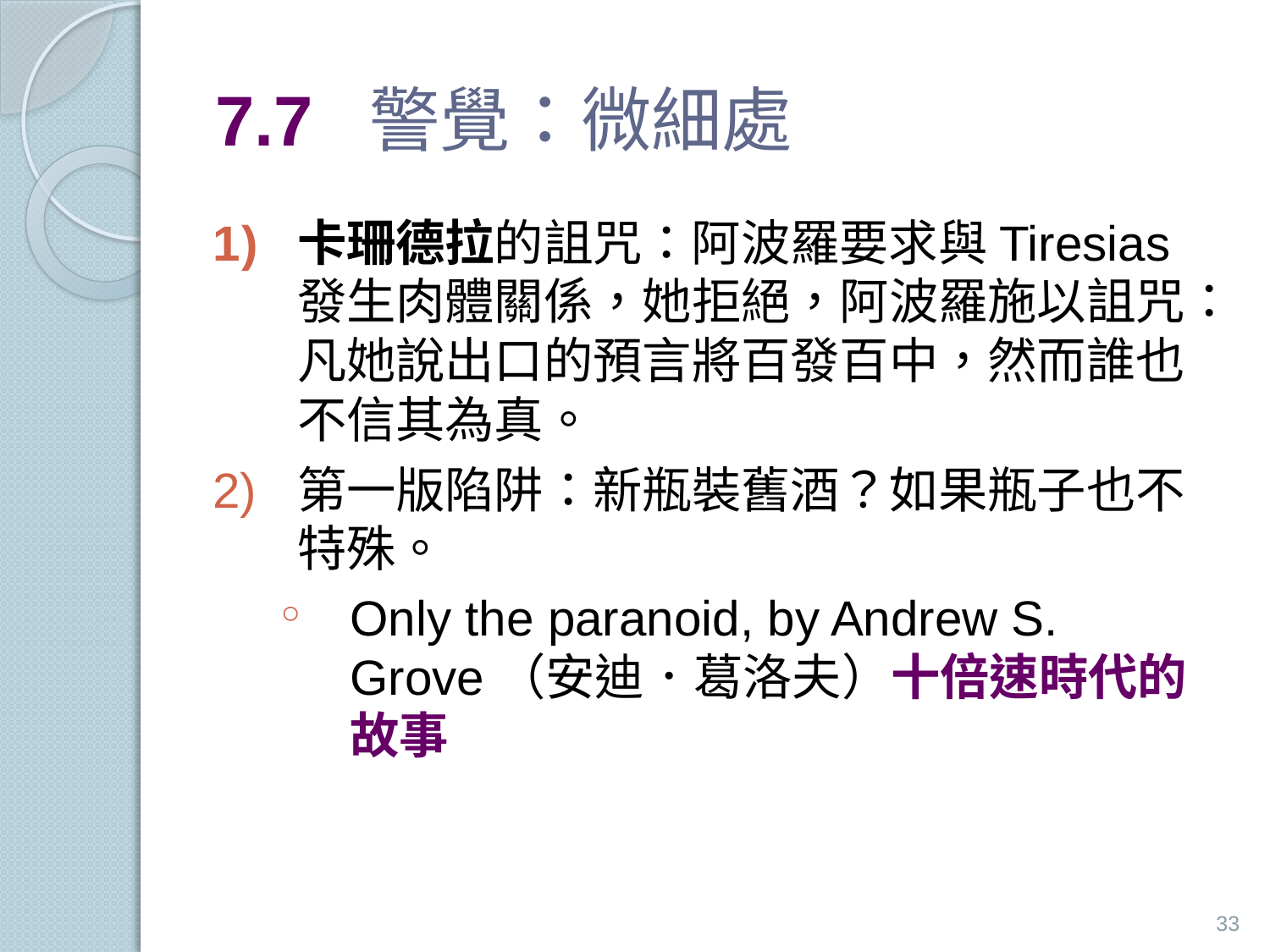

# 7.7  警覺：微細處
卡珊德拉的詛咒：阿波羅要求與Tiresias發生肉體關係，她拒絕，阿波羅施以詛咒：凡她說出口的預言將百發百中，然而誰也不信其為真。
第一版陷阱：新瓶裝舊酒？如果瓶子也不特殊。
Only the paranoid, by Andrew S. Grove（安迪．葛洛夫）十倍速時代的故事
33